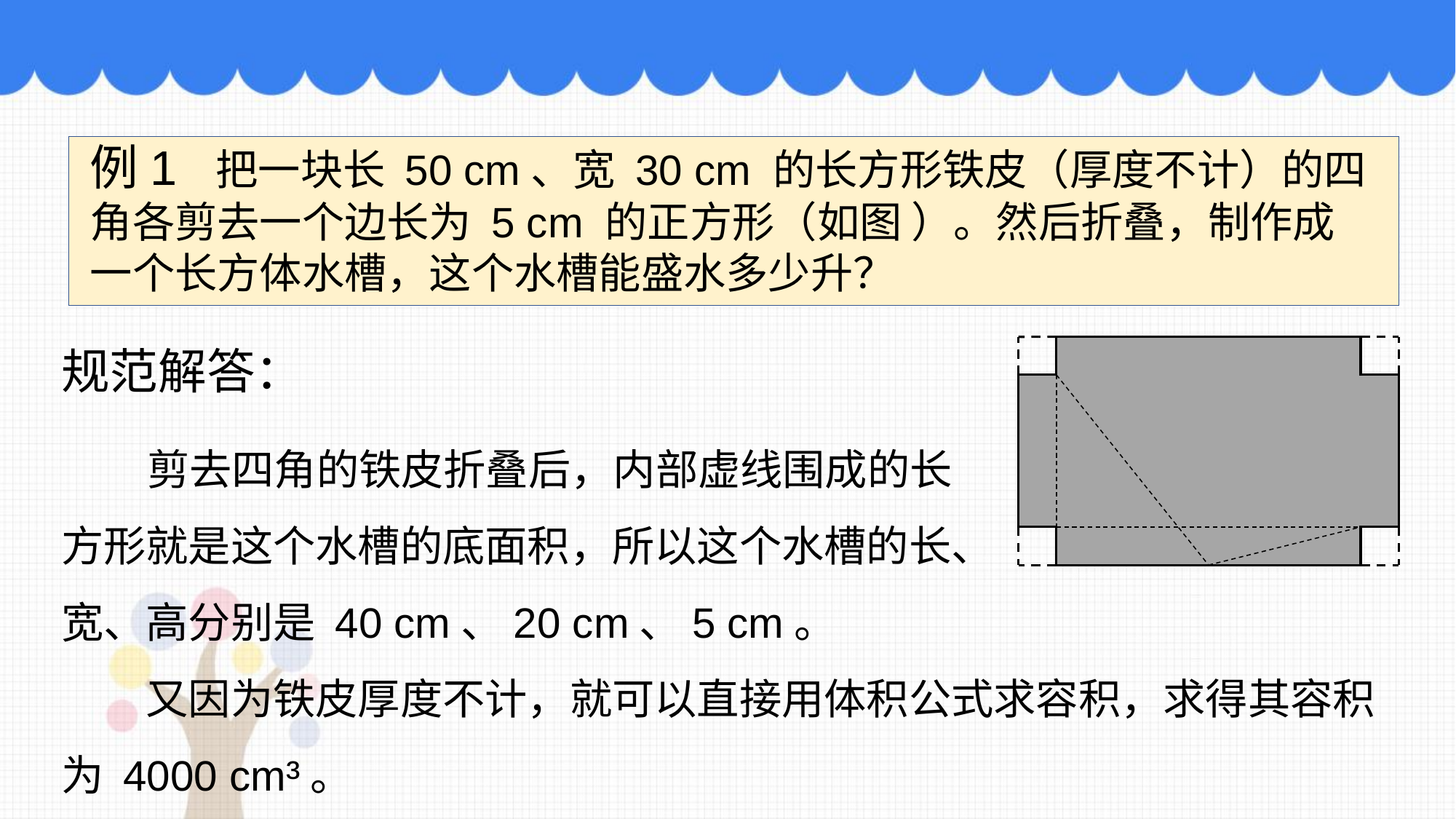

例1  把一块长 50 cm、宽 30 cm 的长方形铁皮（厚度不计）的四角各剪去一个边长为 5 cm 的正方形（如图 ）。然后折叠，制作成一个长方体水槽，这个水槽能盛水多少升？
规范解答：
        剪去四角的铁皮折叠后，内部虚线围成的长
方形就是这个水槽的底面积，所以这个水槽的长、
宽、高分别是 40 cm、20 cm、5 cm。
　　又因为铁皮厚度不计，就可以直接用体积公式求容积，求得其容积为 4000 cm³。